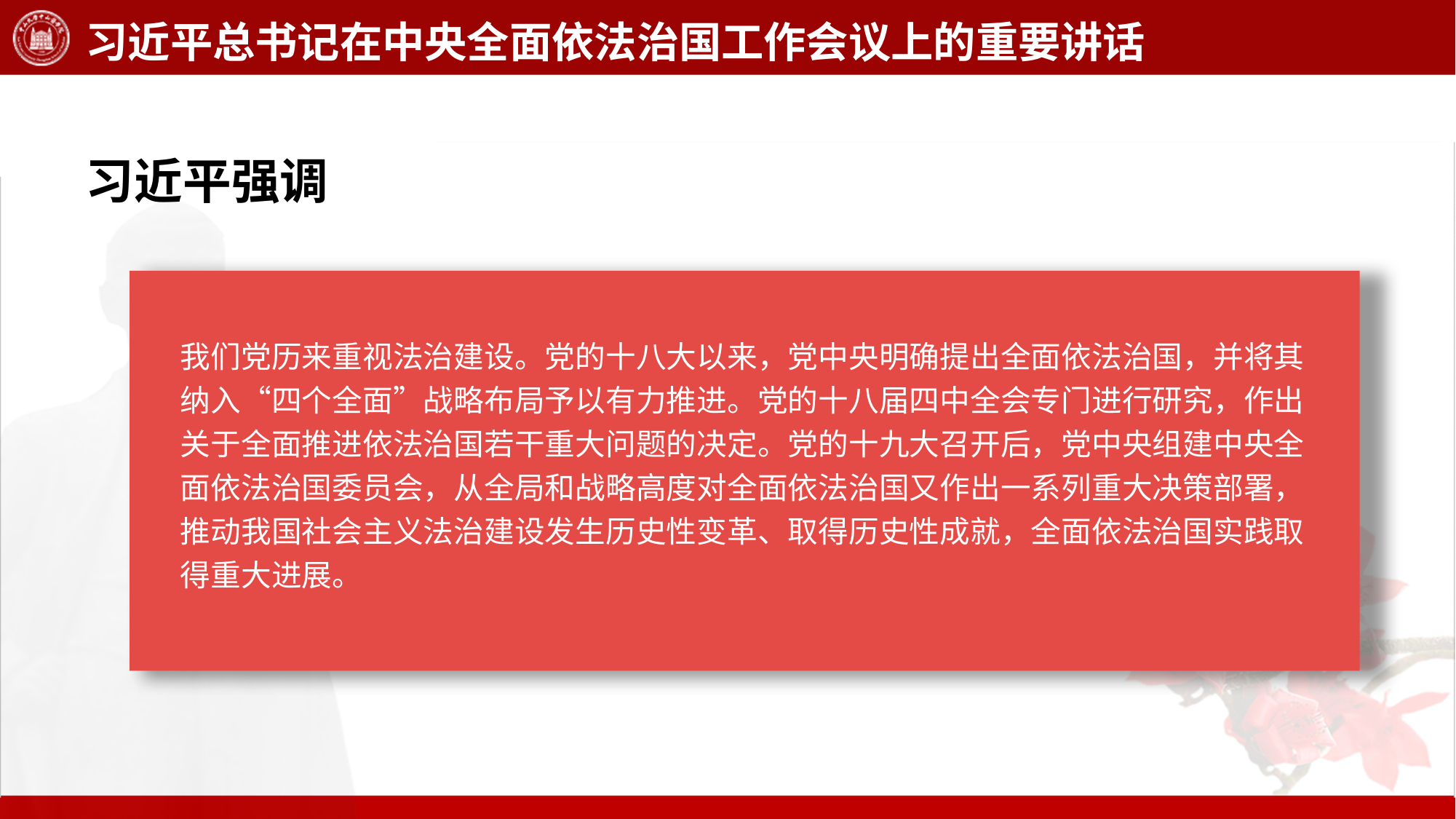

习近平总书记在中央全面依法治国工作会议上的重要讲话
习近平强调

我们党历来重视法治建设。党的十八大以来，党中央明确提出全面依法治国，并将其纳入“四个全面”战略布局予以有力推进。党的十八届四中全会专门进行研究，作出关于全面推进依法治国若干重大问题的决定。党的十九大召开后，党中央组建中央全面依法治国委员会，从全局和战略高度对全面依法治国又作出一系列重大决策部署，推动我国社会主义法治建设发生历史性变革、取得历史性成就，全面依法治国实践取得重大进展。